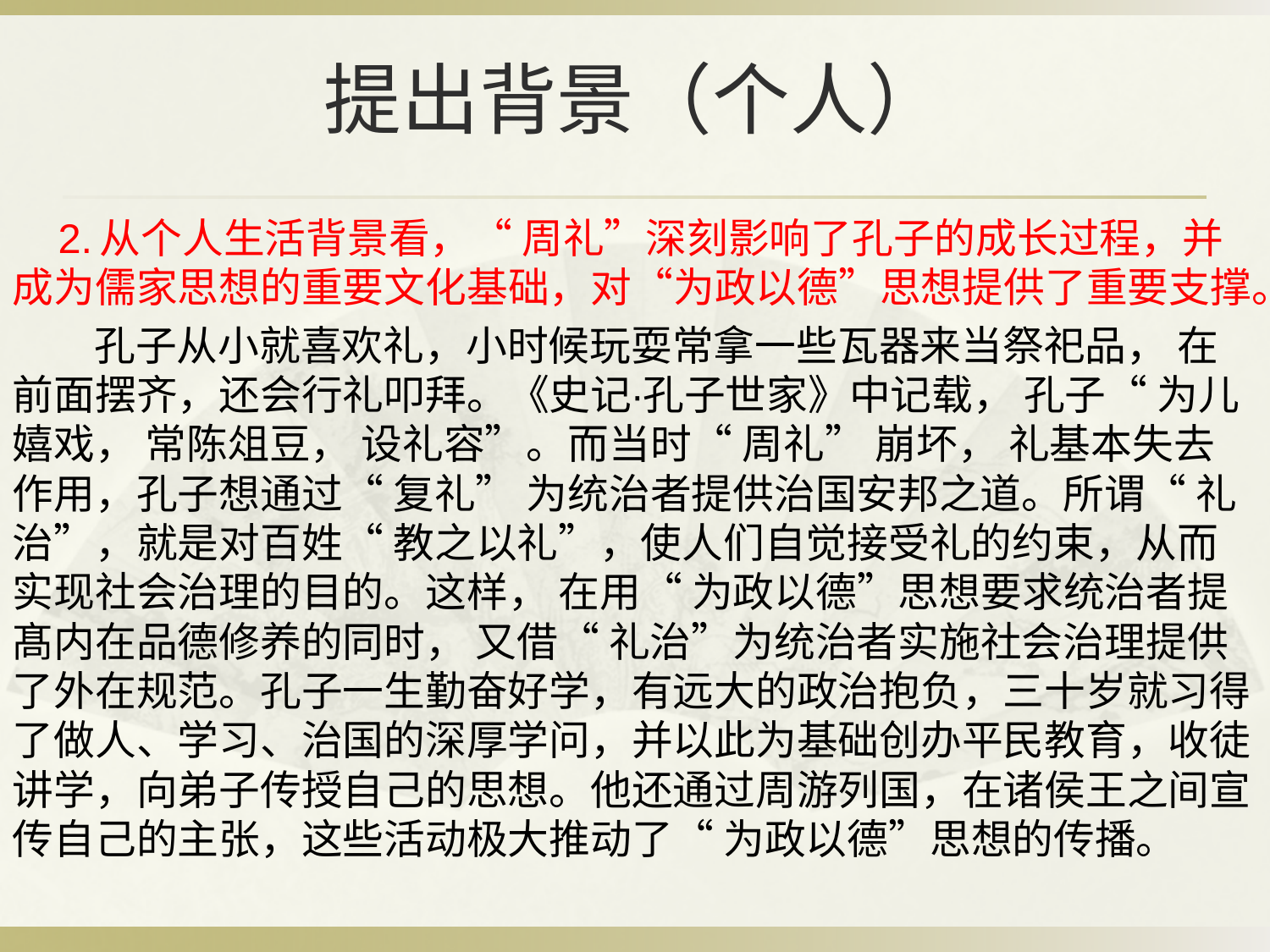

# 提出背景（个人）
    2.从个人生活背景看，“ 周礼”深刻影响了孔子的成长过程，并成为儒家思想的重要文化基础，对“为政以德”思想提供了重要支撑。
        孔子从小就喜欢礼，小时候玩耍常拿一些瓦器来当祭祀品， 在前面摆齐，还会行礼叩拜。《史记∙孔子世家》中记载， 孔子“ 为儿嬉戏， 常陈俎豆， 设礼容”。而当时“ 周礼” 崩坏， 礼基本失去作用，孔子想通过“ 复礼” 为统治者提供治国安邦之道。所谓“ 礼治”，就是对百姓“ 教之以礼”，使人们自觉接受礼的约束，从而实现社会治理的目的。这样， 在用“ 为政以德”思想要求统治者提髙内在品德修养的同时， 又借“ 礼治”为统治者实施社会治理提供了外在规范。孔子一生勤奋好学，有远大的政治抱负，三十岁就习得了做人、学习、治国的深厚学问，并以此为基础创办平民教育，收徒讲学，向弟子传授自己的思想。他还通过周游列国，在诸侯王之间宣传自己的主张，这些活动极大推动了“ 为政以德”思想的传播。